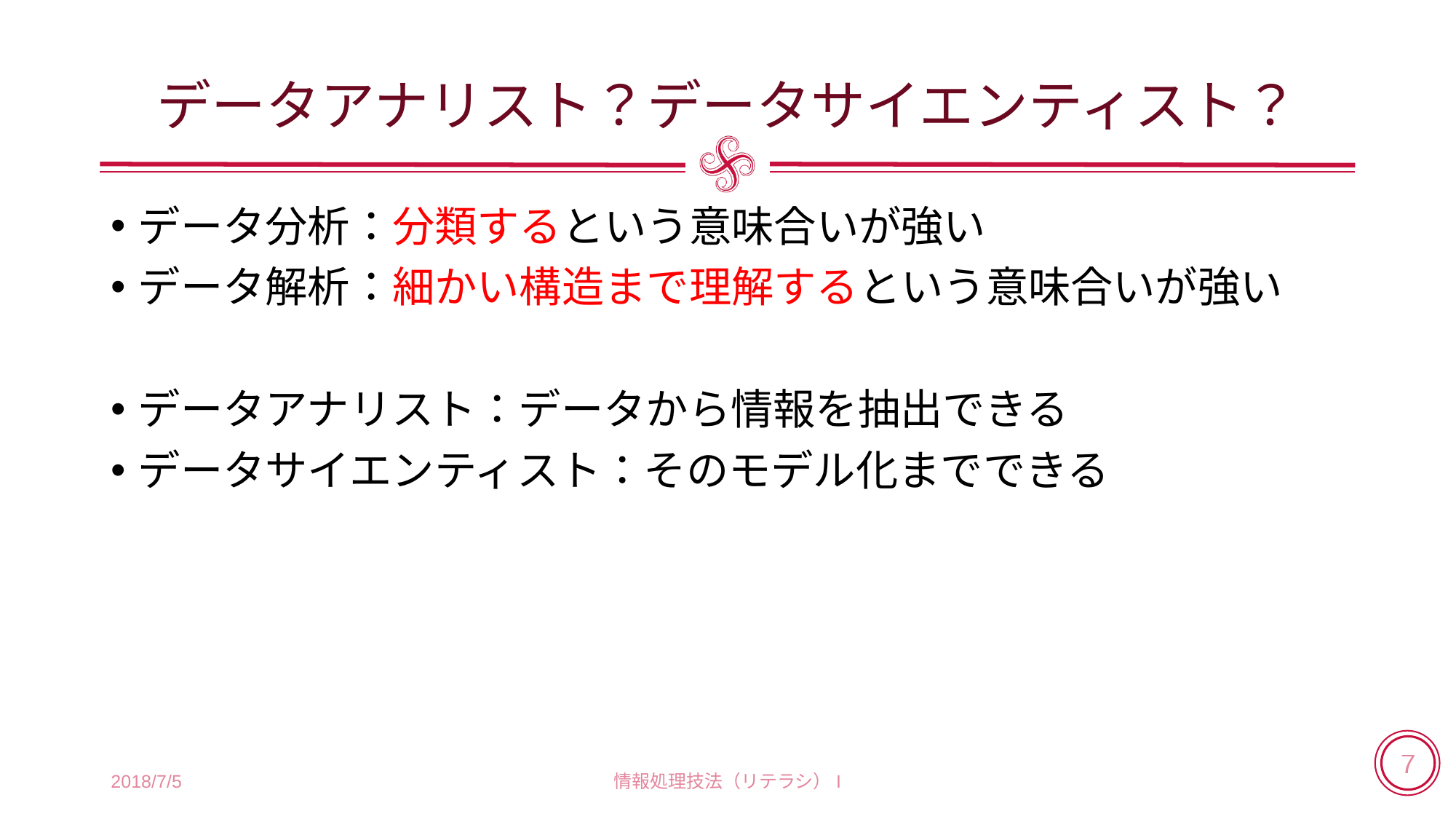

# データアナリスト？データサイエンティスト？
データ分析：分類するという意味合いが強い
データ解析：細かい構造まで理解するという意味合いが強い

データアナリスト：データから情報を抽出できる
データサイエンティスト：そのモデル化までできる

2018/7/5
情報処理技法（リテラシ）I